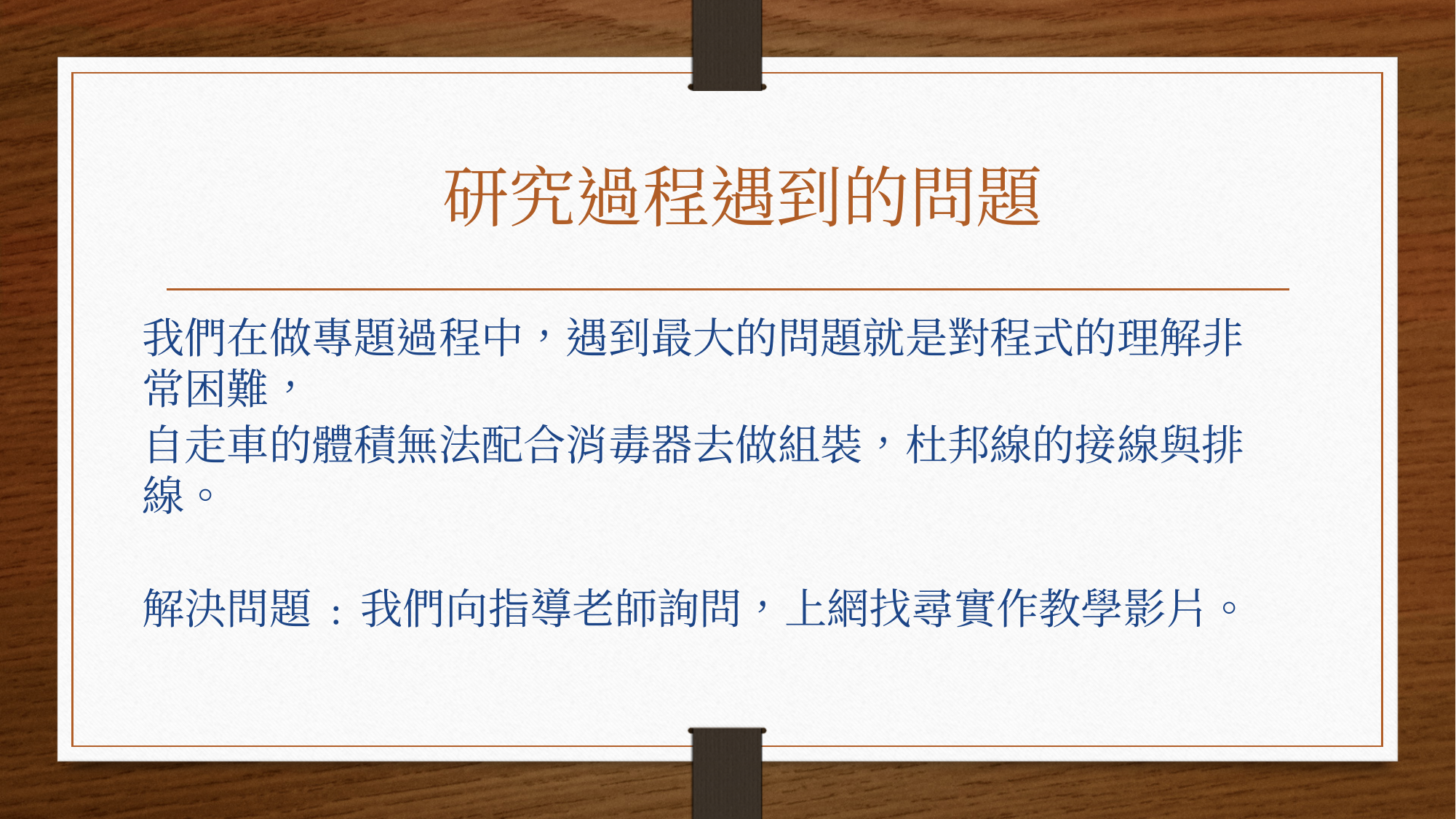

# 研究過程遇到的問題
我們在做專題過程中，遇到最大的問題就是對程式的理解非常困難，
自走車的體積無法配合消毒器去做組裝，杜邦線的接線與排線。

解決問題 : 我們向指導老師詢問，上網找尋實作教學影片。